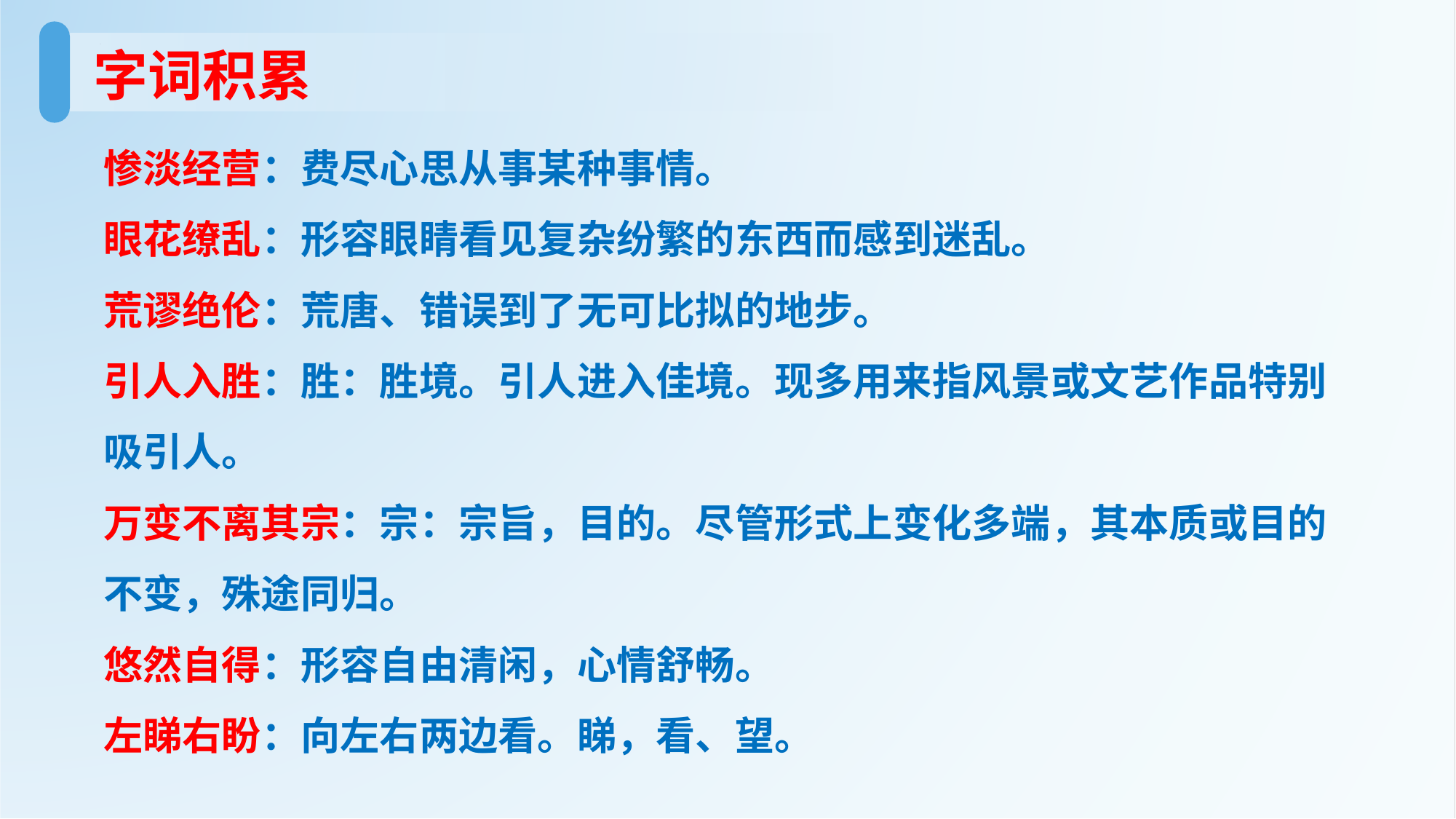

字词积累
惨淡经营：费尽心思从事某种事情。
眼花缭乱：形容眼睛看见复杂纷繁的东西而感到迷乱。
荒谬绝伦：荒唐、错误到了无可比拟的地步。
引人入胜：胜：胜境。引人进入佳境。现多用来指风景或文艺作品特别吸引人。
万变不离其宗：宗：宗旨，目的。尽管形式上变化多端，其本质或目的不变，殊途同归。
悠然自得：形容自由清闲，心情舒畅。
左睇右盼：向左右两边看。睇，看、望。